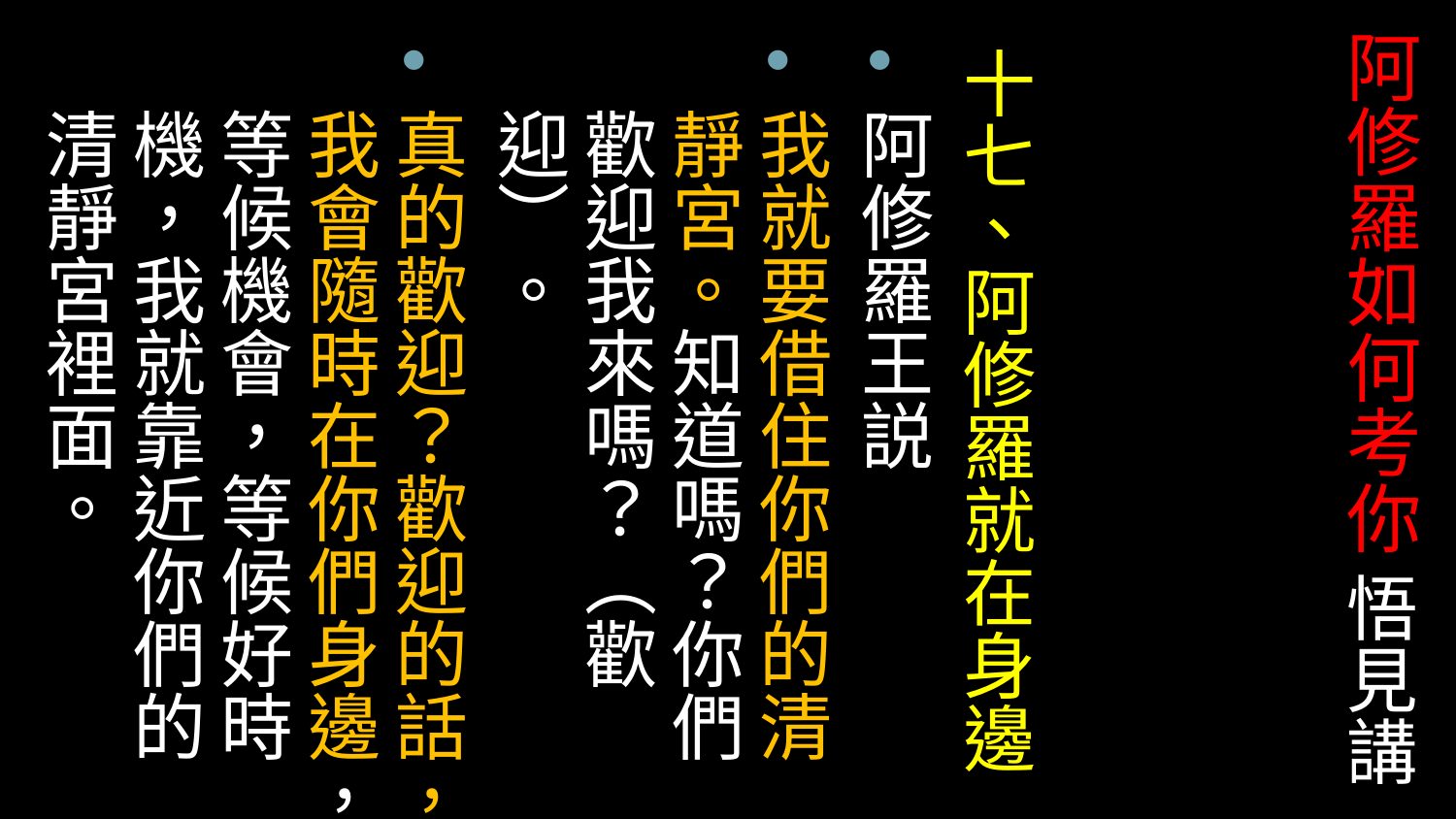

# 阿修羅如何考你 悟見講
十七、阿修羅就在身邊
阿修羅王説
我就要借住你們的清靜宮。知道嗎？你們歡迎我來嗎？（歡迎）。
真的歡迎？歡迎的話，我會隨時在你們身邊，等候機會，等候好時機，我就靠近你們的清靜宮裡面。